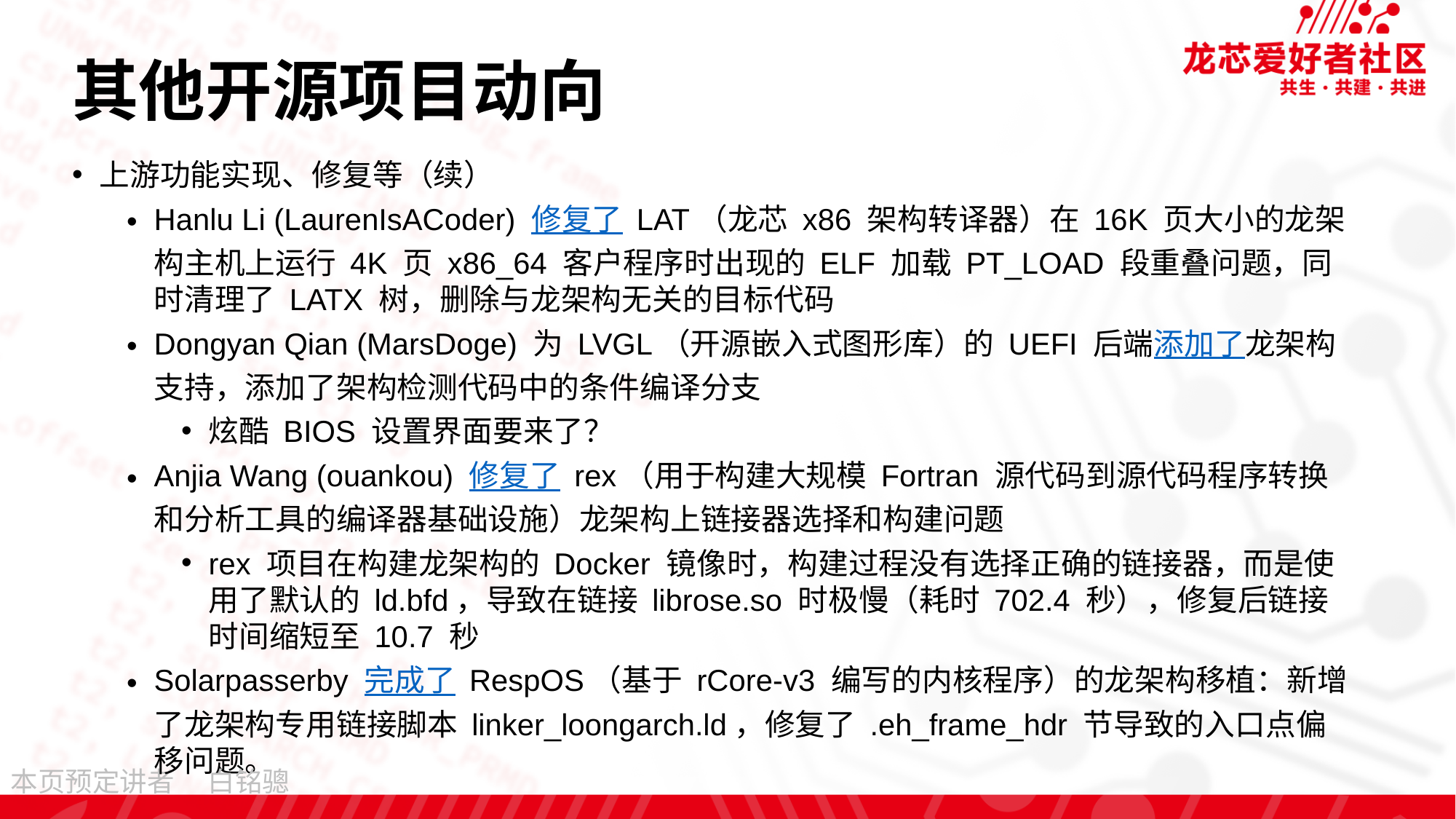

# 其他开源项目动向
上游功能实现、修复等（续）
Hanlu Li (LaurenIsACoder) 修复了 LAT（龙芯 x86 架构转译器）在 16K 页大小的龙架构主机上运行 4K 页 x86_64 客户程序时出现的 ELF 加载 PT_LOAD​ 段重叠问题，同时清理了 LATX 树，删除与龙架构无关的目标代码
Dongyan Qian (MarsDoge) 为 LVGL（开源嵌入式图形库）的 UEFI 后端添加了龙架构支持，添加了架构检测代码中的条件编译分支
炫酷 BIOS 设置界面要来了？
Anjia Wang (ouankou) 修复了 rex（用于构建大规模 Fortran 源代码到源代码程序转换和分析工具的编译器基础设施）龙架构上链接器选择和构建问题
rex 项目在构建龙架构的 Docker 镜像时，构建过程没有选择正确的链接器，而是使用了默认的 ld.bfd​，导致在链接 librose.so​ 时极慢（耗时 702.4 秒），修复后链接时间缩短至 10.7 秒
Solarpasserby 完成了 RespOS（基于 rCore-v3 编写的内核程序）的龙架构移植：新增了龙架构专用链接脚本 linker_loongarch.ld​，修复了 .eh_frame_hdr​ 节导致的入口点偏移问题。
白铭骢